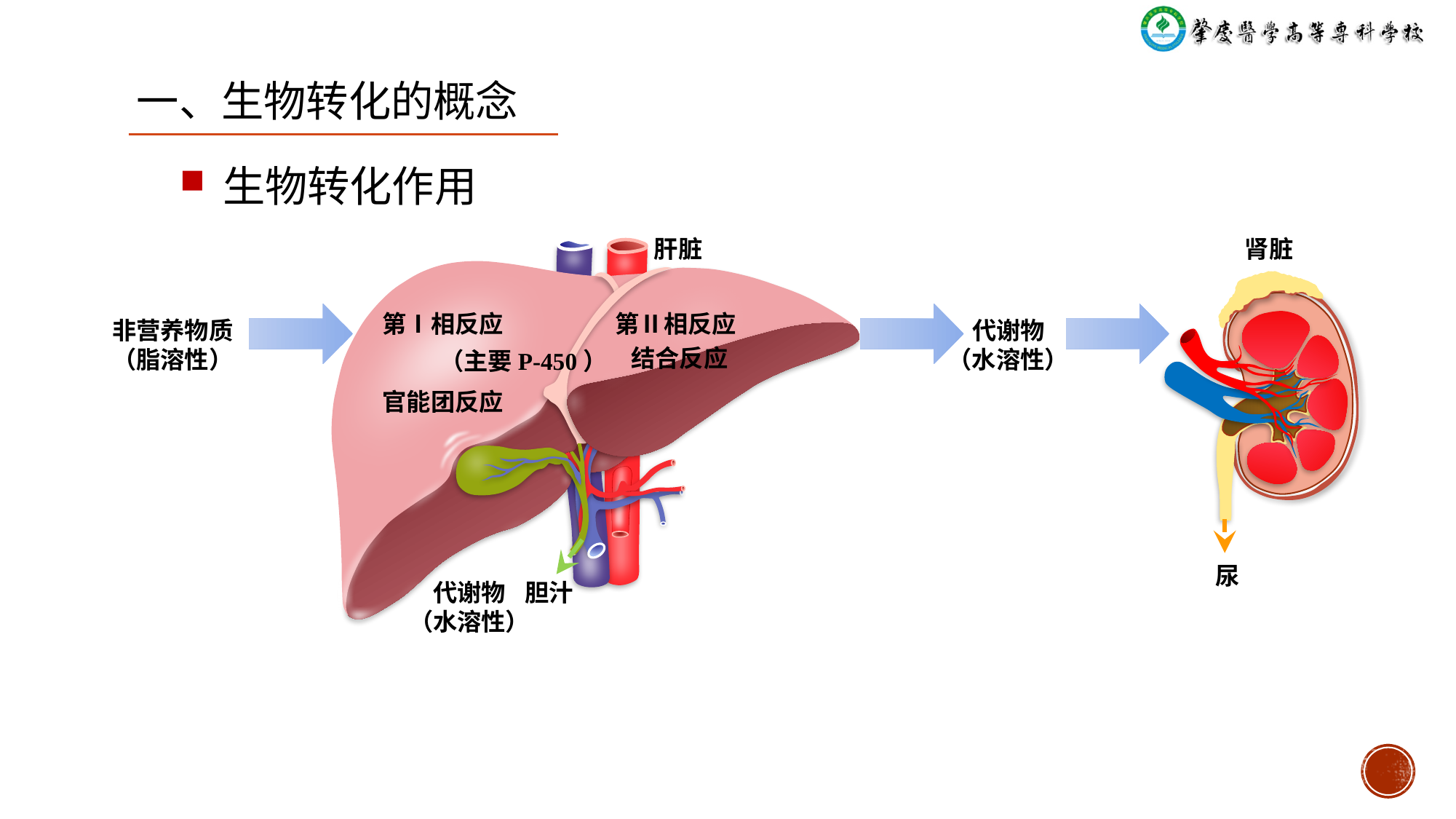

一、生物转化的概念
生物转化作用
肝脏
肾脏

第Ⅰ相反应
第Ⅱ相反应

非营养物质
（脂溶性）
代谢物
（水溶性）
结合反应
（主要P-450）
官能团反应
尿
代谢物
（水溶性）
胆汁